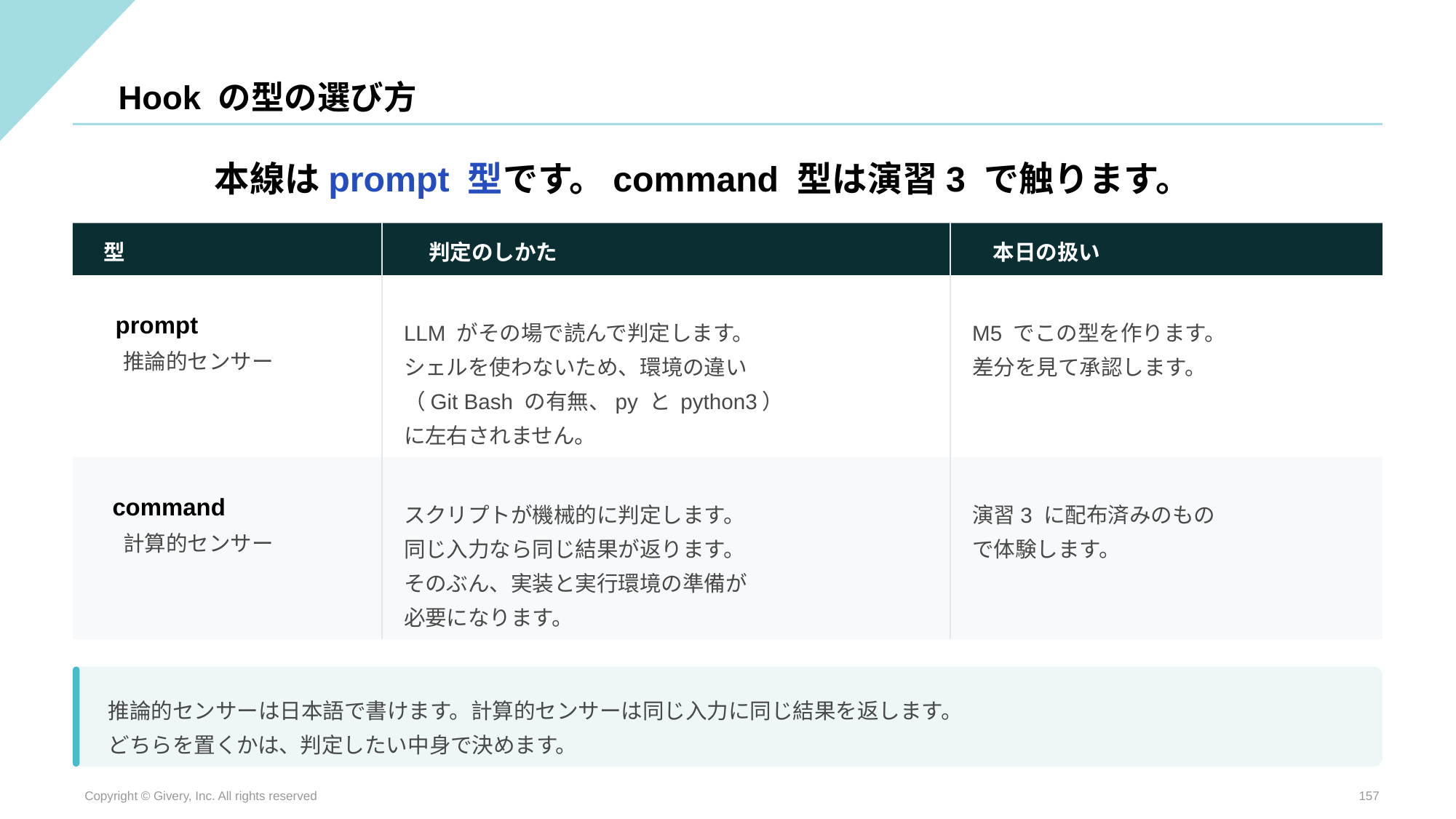

Hook の型の選び方

本線はprompt 型です。command 型は演習3 で触ります。

型
判定のしかた
本日の扱い

prompt
LLM がその場で読んで判定します。
シェルを使わないため、環境の違い
（Git Bash の有無、py と python3）
に左右されません。
M5 でこの型を作ります。
差分を見て承認します。
推論的センサー

command
スクリプトが機械的に判定します。
同じ入力なら同じ結果が返ります。
そのぶん、実装と実行環境の準備が
必要になります。
演習3 に配布済みのもの
で体験します。
計算的センサー

推論的センサーは日本語で書けます。計算的センサーは同じ入力に同じ結果を返します。
どちらを置くかは、判定したい中身で決めます。
Copyright © Givery, Inc. All rights reserved
157